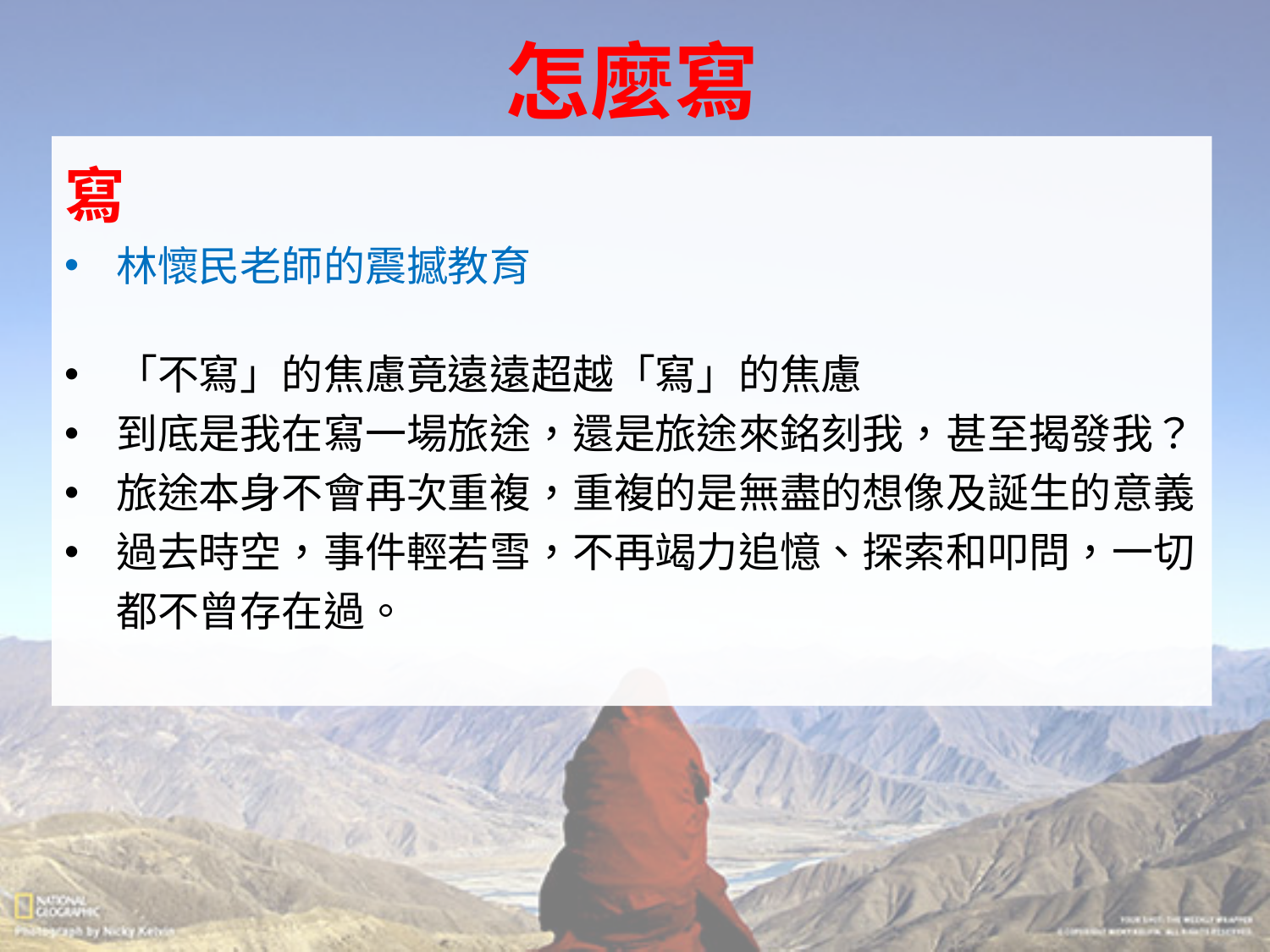

# 怎麼寫
寫
林懷民老師的震撼教育

「不寫」的焦慮竟遠遠超越「寫」的焦慮
到底是我在寫一場旅途，還是旅途來銘刻我，甚至揭發我？
旅途本身不會再次重複，重複的是無盡的想像及誕生的意義
過去時空，事件輕若雪，不再竭力追憶、探索和叩問，一切都不曾存在過。